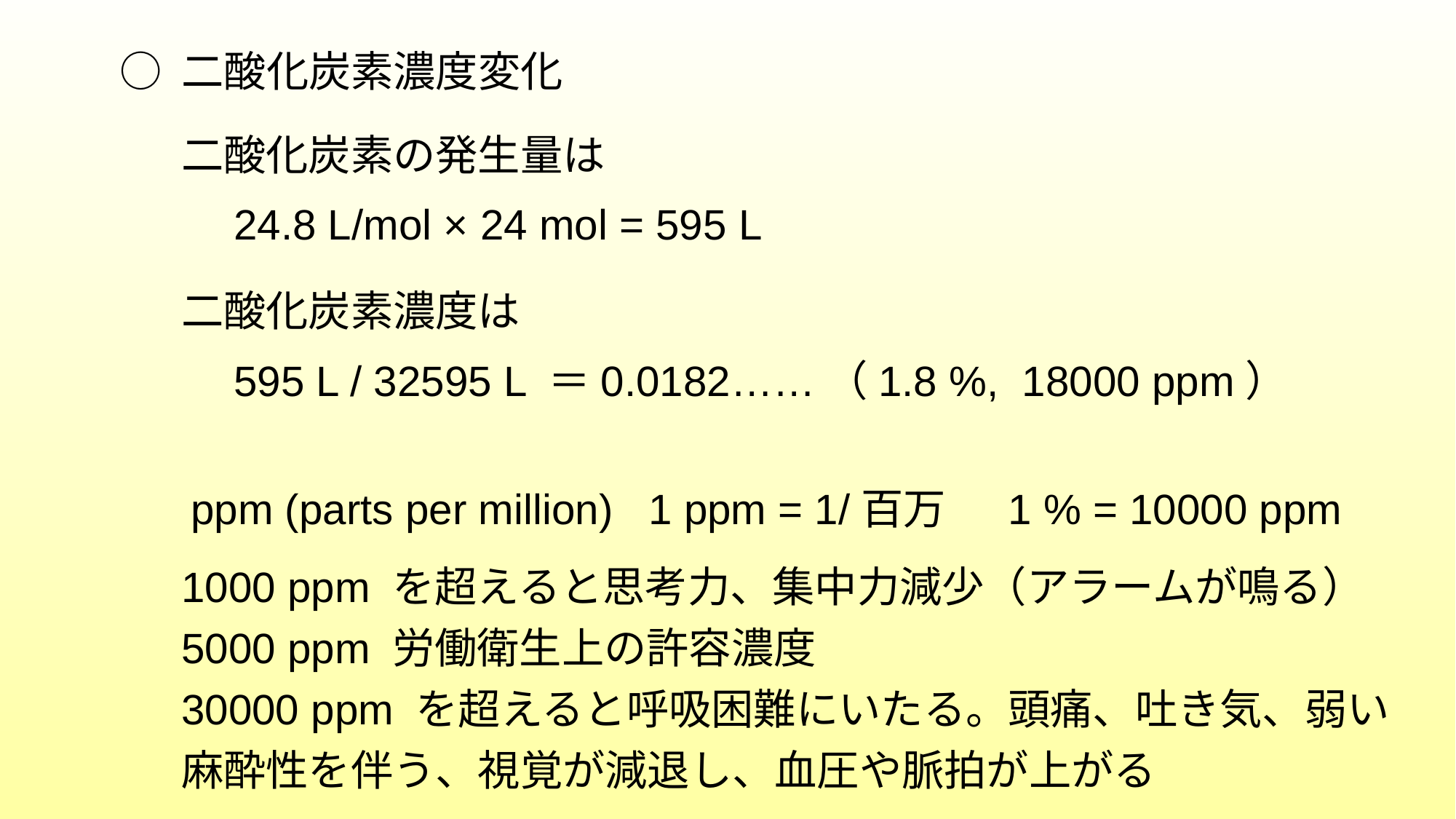

○ 二酸化炭素濃度変化
二酸化炭素の発生量は
　24.8 L/mol × 24 mol = 595 L
二酸化炭素濃度は
　595 L / 32595 L ＝0.0182……（1.8 %,  18000 ppm）
　ppm (parts per million)   1 ppm = 1/百万　 1 % = 10000 ppm
1000 ppm を超えると思考力、集中力減少（アラームが鳴る）
5000 ppm 労働衛生上の許容濃度
30000 ppm を超えると呼吸困難にいたる。頭痛、吐き気、弱い麻酔性を伴う、視覚が減退し、血圧や脈拍が上がる